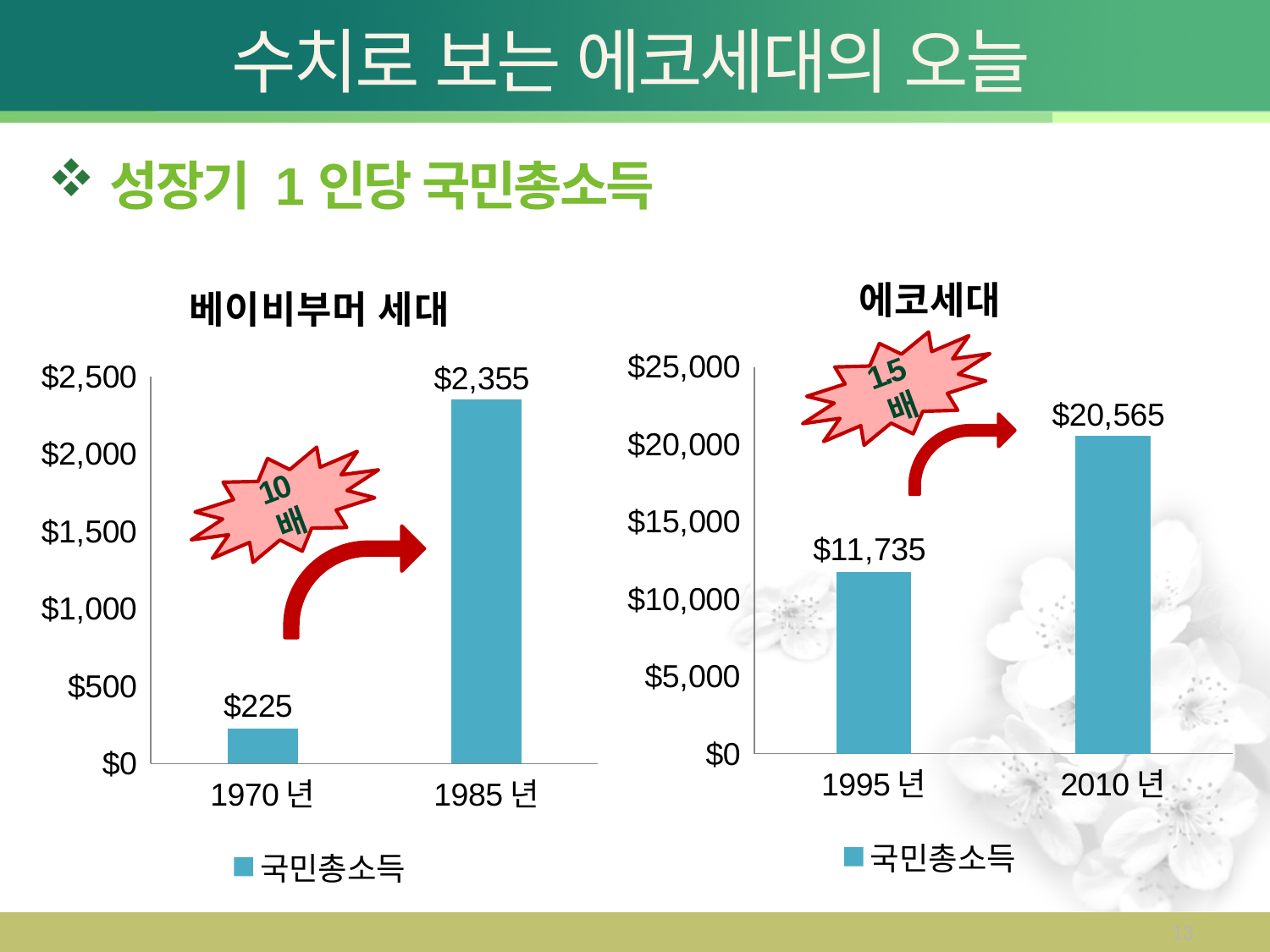

# 수치로 보는 에코세대의 오늘
성장기 1인당 국민총소득

### Chart: 에코세대

| Category | 국민총소득 |
|---|---|
| 1995년 | 11735.0 |
| 2010년 | 20565.0 |

### Chart: 베이비부머 세대

| Category | 국민총소득 |
|---|---|
| 1970년 | 225.0 |
| 1985년 | 2355.0 |
1.5배

10배

13